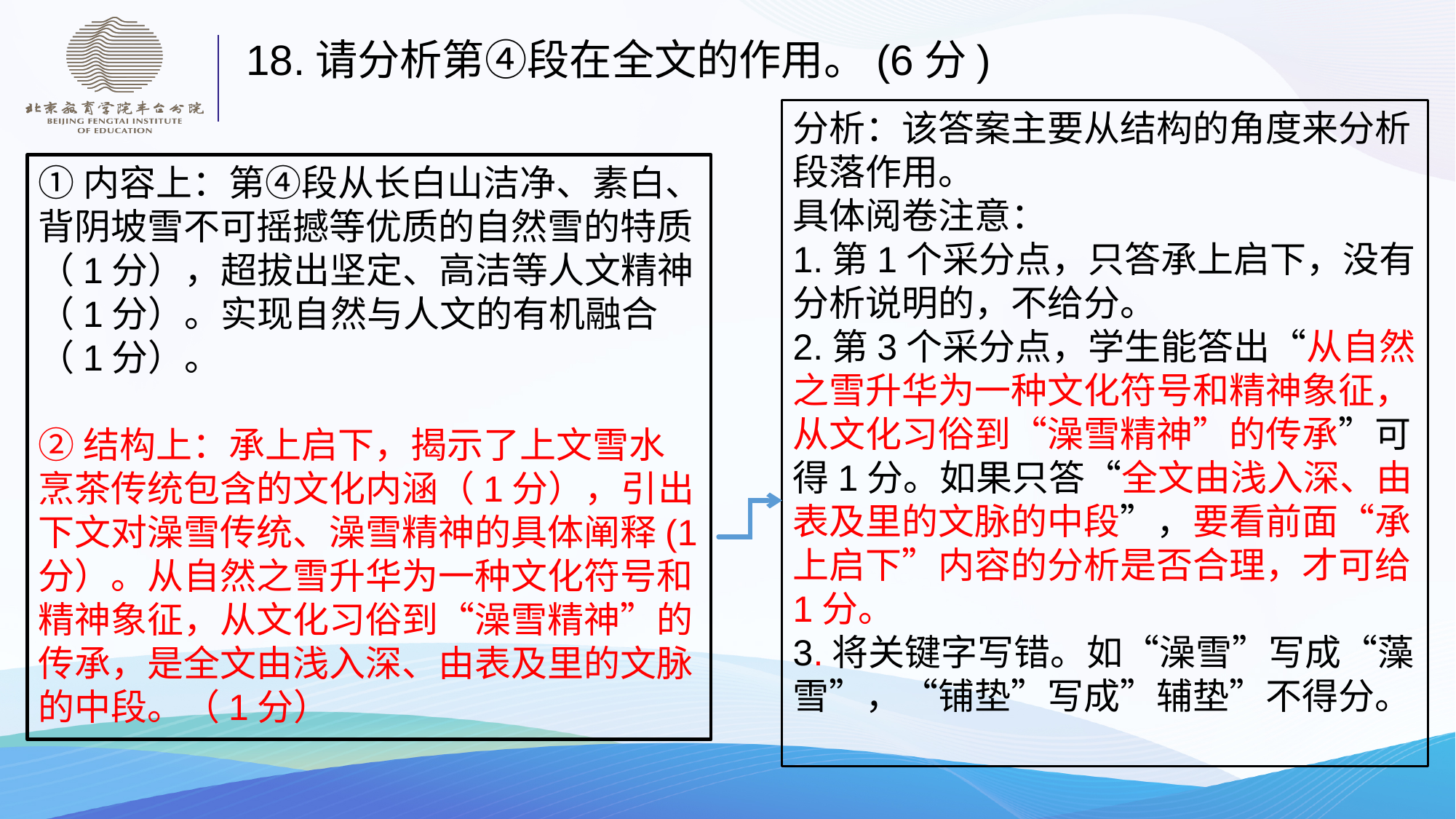

18.请分析第④段在全文的作用。(6分)
分析：该答案主要从结构的角度来分析段落作用。
具体阅卷注意：
1.第1个采分点，只答承上启下，没有分析说明的，不给分。
2.第3个采分点，学生能答出“从自然之雪升华为一种文化符号和精神象征，从文化习俗到“澡雪精神”的传承”可得1分。如果只答“全文由浅入深、由表及里的文脉的中段”，要看前面“承上启下”内容的分析是否合理，才可给1分。
3.将关键字写错。如“澡雪”写成“藻雪”，“铺垫”写成”辅垫”不得分。

①内容上：第④段从长白山洁净、素白、背阴坡雪不可摇撼等优质的自然雪的特质（1分），超拔出坚定、高洁等人文精神（1分）。实现自然与人文的有机融合（1分）。

②结构上：承上启下，揭示了上文雪水烹茶传统包含的文化内涵（1分），引出下文对澡雪传统、澡雪精神的具体阐释(1分）。从自然之雪升华为一种文化符号和精神象征，从文化习俗到“澡雪精神”的传承，是全文由浅入深、由表及里的文脉的中段。（1分）